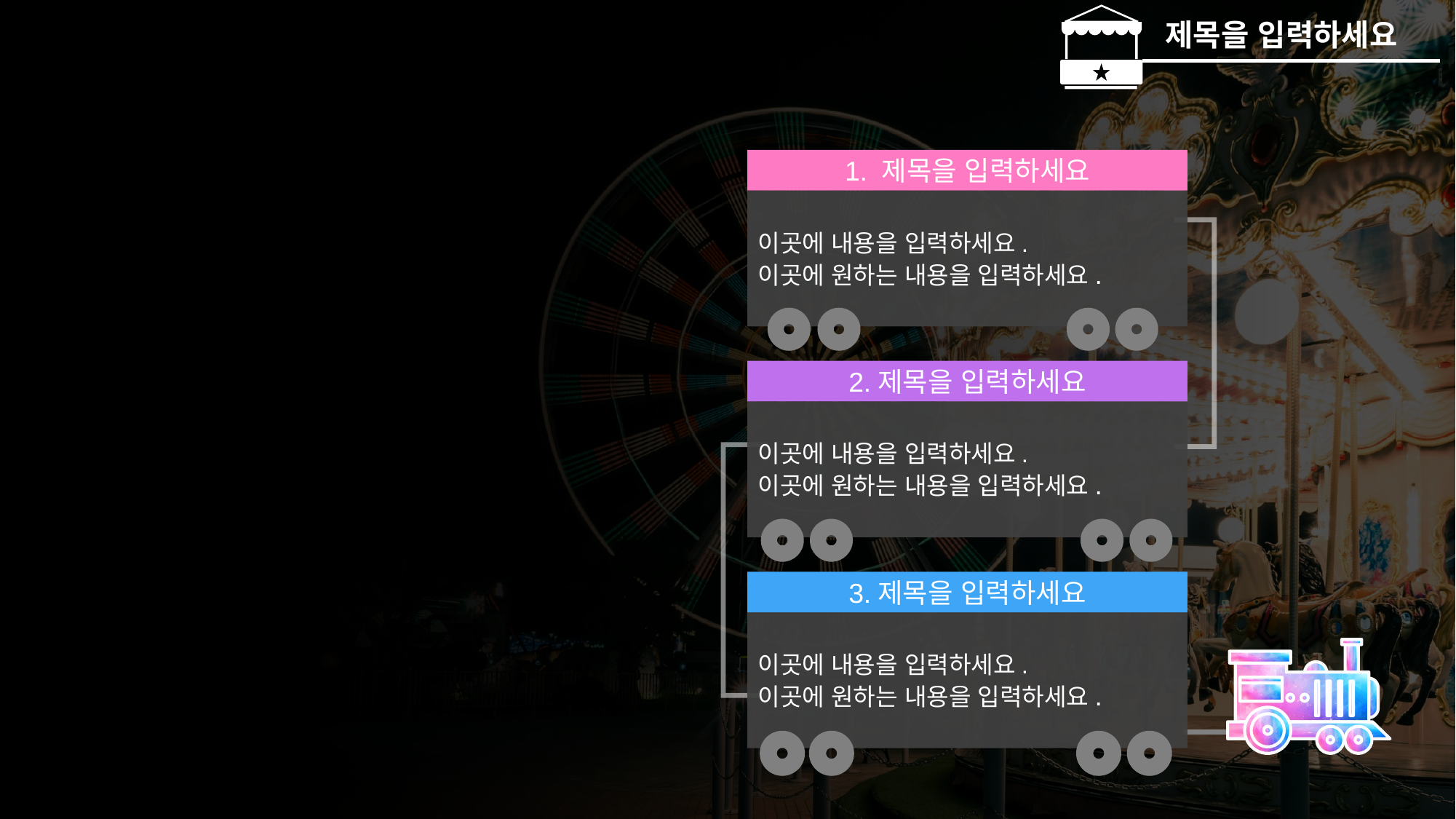

제목을 입력하세요
1. 제목을 입력하세요
이곳에 내용을 입력하세요.
이곳에 원하는 내용을 입력하세요.

2.제목을 입력하세요
이곳에 내용을 입력하세요.
이곳에 원하는 내용을 입력하세요.

3.제목을 입력하세요
이곳에 내용을 입력하세요.
이곳에 원하는 내용을 입력하세요.